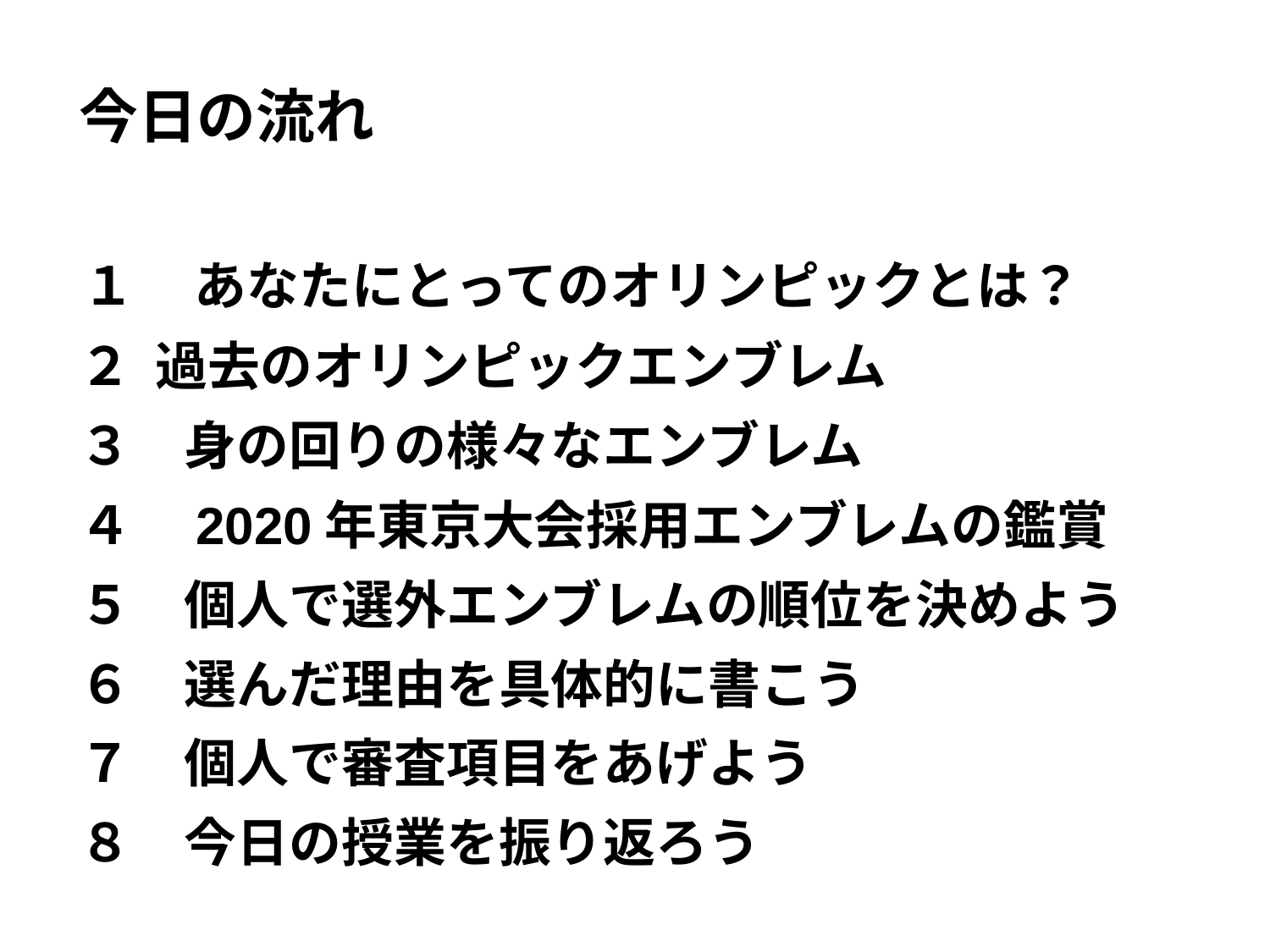

今日の流れ

　１　あなたにとってのオリンピックとは？
２  過去のオリンピックエンブレム
３　身の回りの様々なエンブレム
４　2020年東京大会採用エンブレムの鑑賞
５　個人で選外エンブレムの順位を決めよう
６　選んだ理由を具体的に書こう
７　個人で審査項目をあげよう
８　今日の授業を振り返ろう